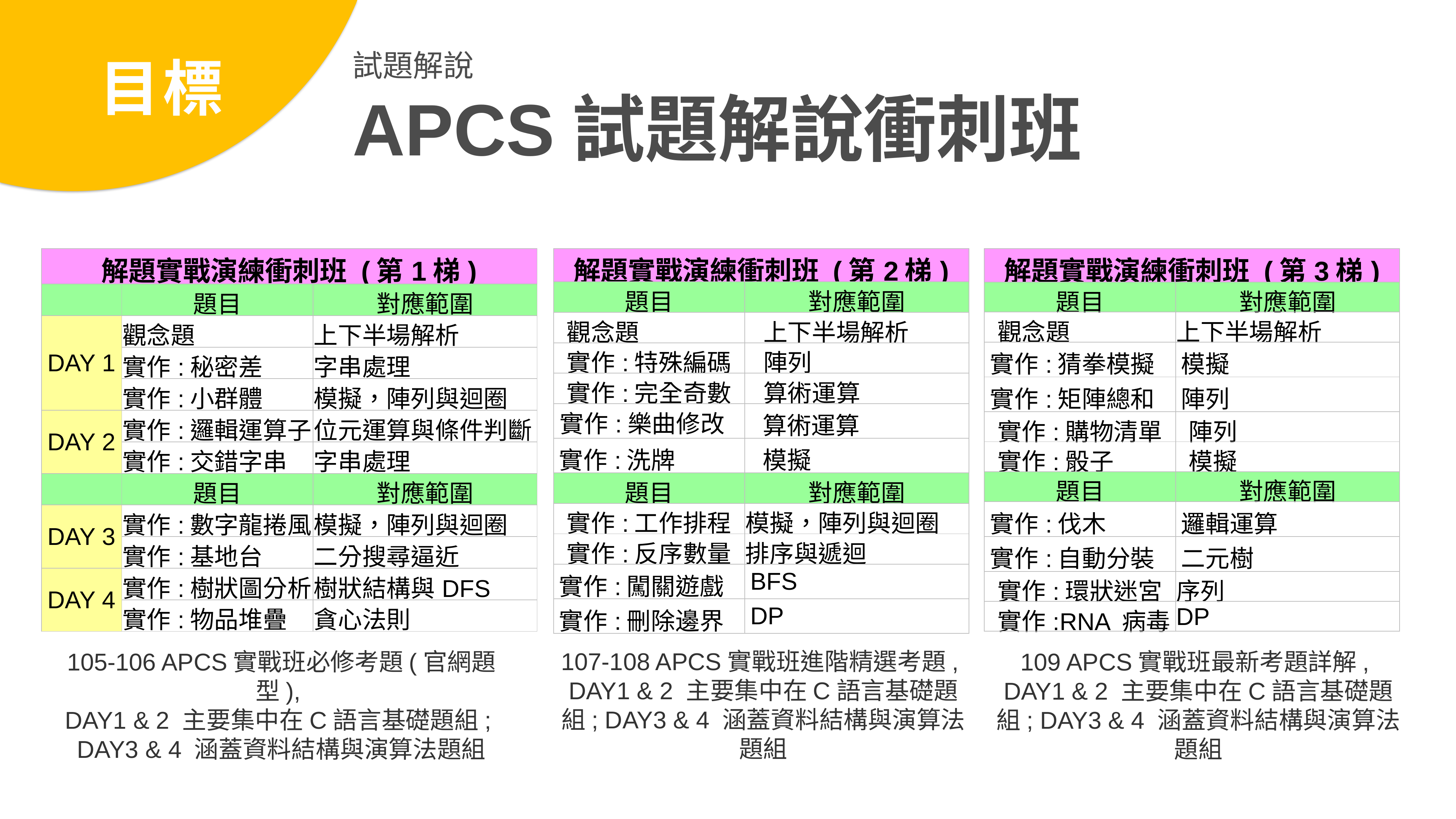

目標
試題解說
APCS試題解說衝刺班

| 解題實戰演練衝刺班 (第1梯) |  |  |
| --- | --- | --- |
|  | 題目 | 對應範圍 |
| DAY 1 | 觀念題 | 上下半場解析 |
|  | 實作:秘密差 | 字串處理 |
|  | 實作:小群體 | 模擬，陣列與迴圈 |
| DAY 2 | 實作:邏輯運算子 | 位元運算與條件判斷 |
|  | 實作:交錯字串 | 字串處理 |
|  | 題目 | 對應範圍 |
| DAY 3 | 實作:數字龍捲風 | 模擬，陣列與迴圈 |
|  | 實作:基地台 | 二分搜尋逼近 |
| DAY 4 | 實作:樹狀圖分析 | 樹狀結構與DFS |
|  | 實作:物品堆疊 | 貪心法則 |
| 解題實戰演練衝刺班 (第2梯) |  |
| --- | --- |
| 題目 | 對應範圍 |
| 觀念題 | 上下半場解析 |
| 實作:特殊編碼 | 陣列 |
| 實作:完全奇數 | 算術運算 |
| 實作:樂曲修改 | 算術運算 |
| 實作:洗牌 | 模擬 |
| 題目 | 對應範圍 |
| 實作:工作排程 | 模擬，陣列與迴圈 |
| 實作:反序數量 | 排序與遞迴 |
| 實作:闖關遊戲 | BFS |
| 實作:刪除邊界 | DP |
| 解題實戰演練衝刺班 (第3梯) |  |
| --- | --- |
| 題目 | 對應範圍 |
| 觀念題 | 上下半場解析 |
| 實作:猜拳模擬 | 模擬 |
| 實作:矩陣總和 | 陣列 |
| 實作:購物清單 | 陣列 |
| 實作:骰子 | 模擬 |
| 題目 | 對應範圍 |
| 實作:伐木 | 邏輯運算 |
| 實作:自動分裝 | 二元樹 |
| 實作:環狀迷宮 | 序列 |
| 實作:RNA 病毒 | DP |
107-108 APCS實戰班進階精選考題,
DAY1 & 2 主要集中在C語言基礎題組; DAY3 & 4 涵蓋資料結構與演算法題組
109 APCS實戰班最新考題詳解,
DAY1 & 2 主要集中在C語言基礎題組; DAY3 & 4 涵蓋資料結構與演算法題組
105-106 APCS實戰班必修考題(官網題型),
DAY1 & 2 主要集中在C語言基礎題組;
DAY3 & 4 涵蓋資料結構與演算法題組